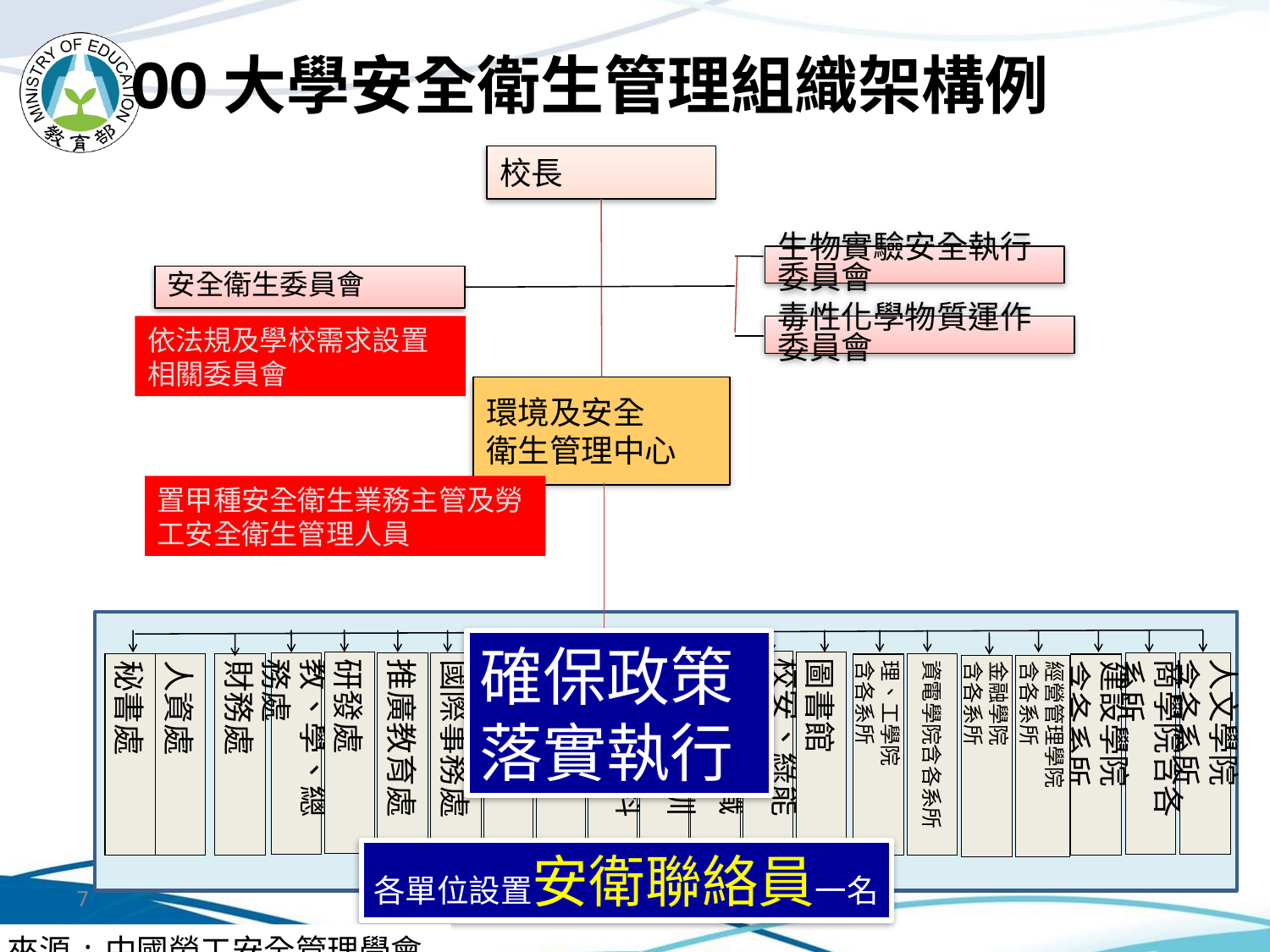

# OO大學安全衛生管理組織架構例
校長
生物實驗安全執行委員會
安全衛生委員會
毒性化學物質運作委員會
環境及安全
衛生管理中心

校輔、軍訓室
教資、通識中心
校安、綠能中心
圖書館
計畫、中科辦公室
研發處
推廣教育處
教、學、總務處
商學院含各系所
人文學院
含各系所
國際事務處
體育處
資電學院含各系所
資訊處
秘書處
人資處
財務處
理、工學院
含各系所
建設學院
含各系所
經營管理學院
含各系所
金融學院
含各系所
依法規及學校需求設置相關委員會
置甲種安全衛生業務主管及勞工安全衛生管理人員
確保政策落實執行
各單位設置安衛聯絡員一名
7
來源:中國勞工安全管理學會